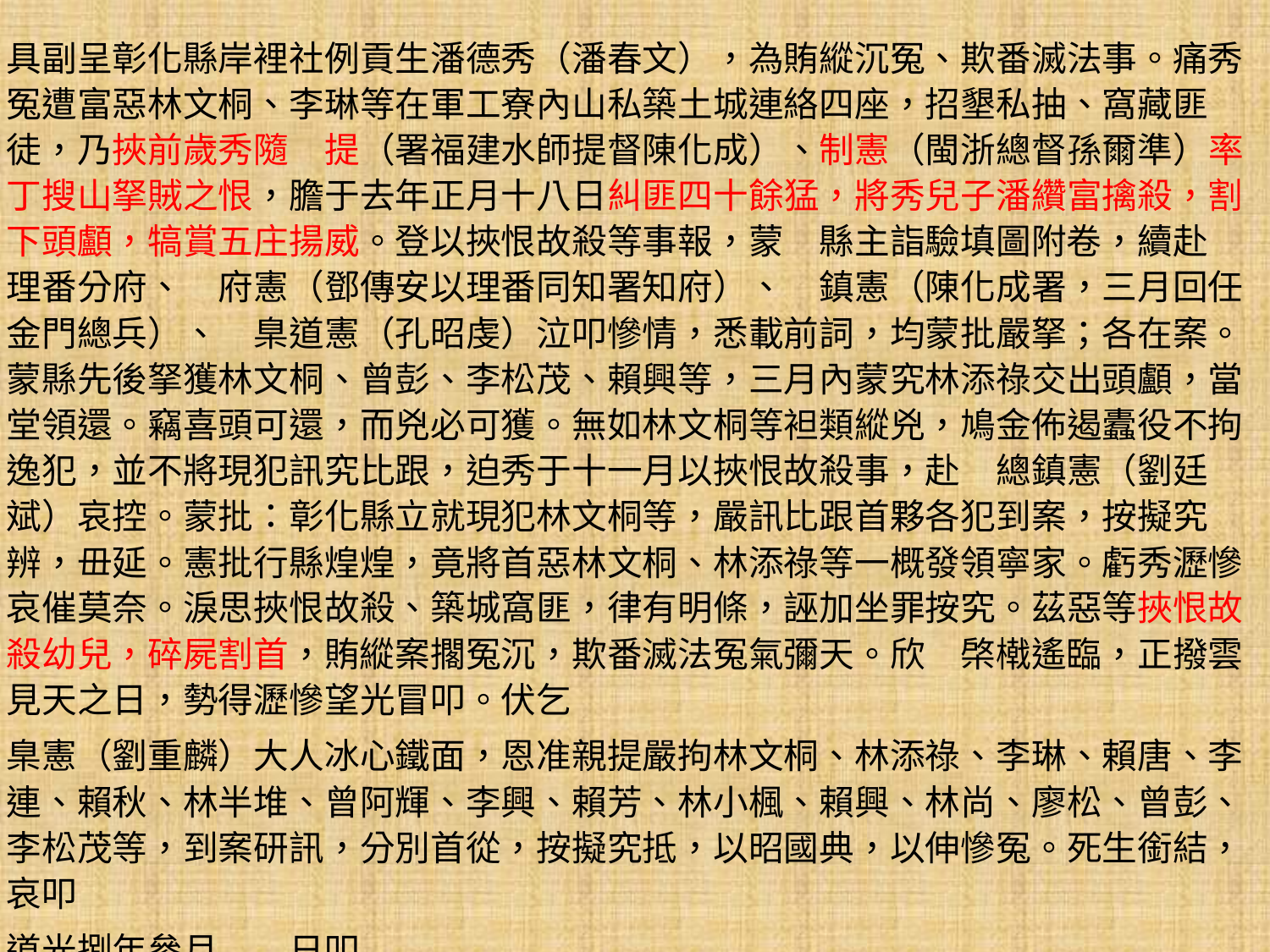

具副呈彰化縣岸裡社例貢生潘德秀（潘春文），為賄縱沉冤、欺番滅法事。痛秀冤遭富惡林文桐、李琳等在軍工寮內山私築土城連絡四座，招墾私抽、窩藏匪徒，乃挾前歲秀隨　提（署福建水師提督陳化成）、制憲（閩浙總督孫爾準）率丁搜山拏賊之恨，膽于去年正月十八日糾匪四十餘猛，將秀兒子潘纘富擒殺，割下頭顱，犒賞五庄揚威。登以挾恨故殺等事報，蒙　縣主詣驗填圖附卷，續赴　理番分府、　府憲（鄧傳安以理番同知署知府）、　鎮憲（陳化成署，三月回任金門總兵）、　臬道憲（孔昭虔）泣叩慘情，悉載前詞，均蒙批嚴拏；各在案。蒙縣先後拏獲林文桐、曾彭、李松茂、賴興等，三月內蒙究林添祿交出頭顱，當堂領還。竊喜頭可還，而兇必可獲。無如林文桐等袒類縱兇，鳩金佈遏蠹役不拘逸犯，並不將現犯訊究比跟，迫秀于十一月以挾恨故殺事，赴　總鎮憲（劉廷斌）哀控。蒙批：彰化縣立就現犯林文桐等，嚴訊比跟首夥各犯到案，按擬究辨，毌延。憲批行縣煌煌，竟將首惡林文桐、林添祿等一概發領寧家。虧秀瀝慘哀催莫奈。淚思挾恨故殺、築城窩匪，律有明條，誣加坐罪按究。茲惡等挾恨故殺幼兒，碎屍割首，賄縱案擱冤沉，欺番滅法冤氣彌天。欣　棨橶遙臨，正撥雲見天之日，勢得瀝慘望光冒叩。伏乞
臬憲（劉重麟）大人冰心鐵面，恩准親提嚴拘林文桐、林添祿、李琳、賴唐、李連、賴秋、林半堆、曾阿輝、李興、賴芳、林小楓、賴興、林尚、廖松、曾彭、李松茂等，到案研訊，分別首從，按擬究抵，以昭國典，以伸慘冤。死生銜結，哀叩
道光捌年參月　　日叩